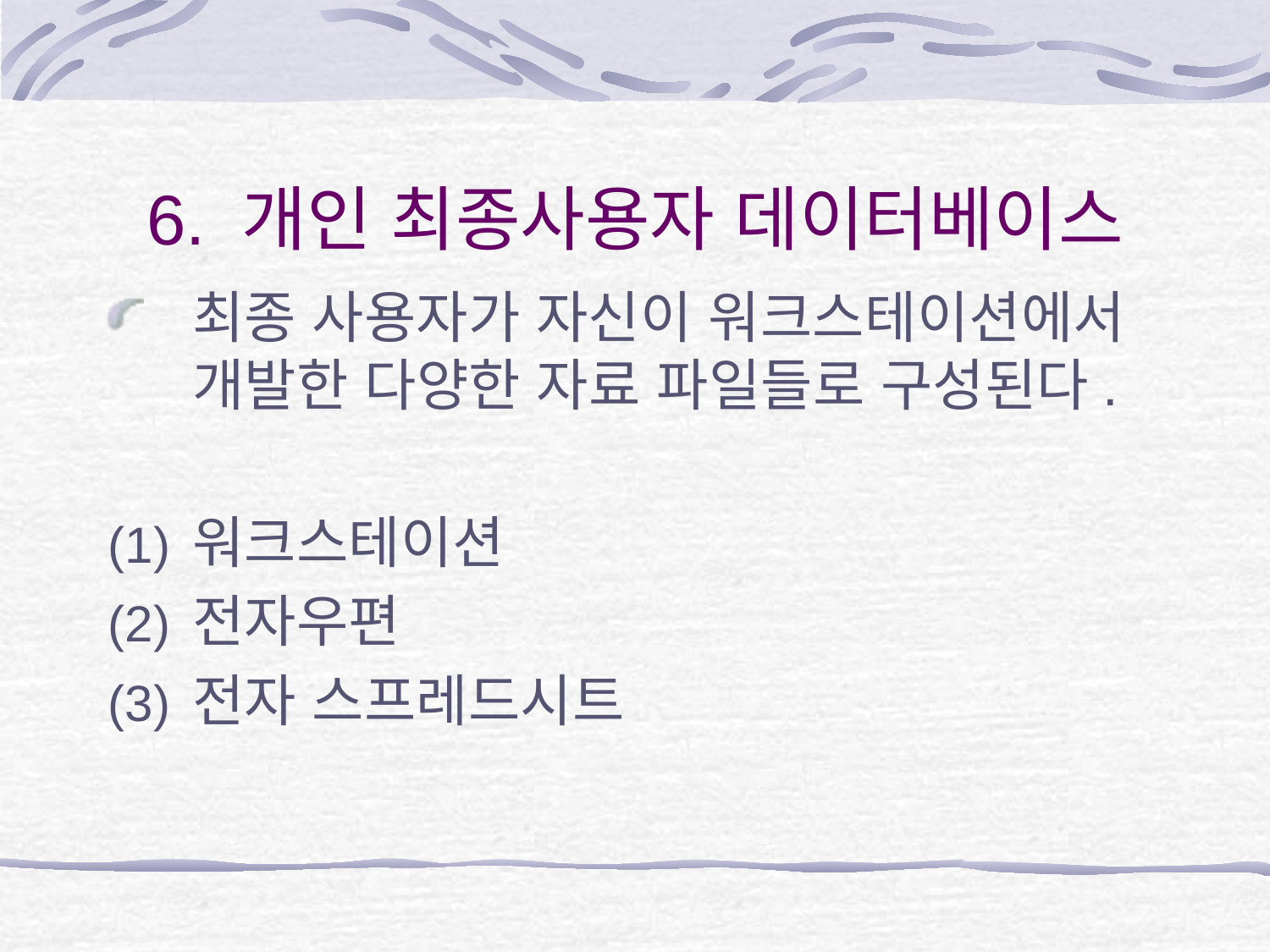

# 6. 개인 최종사용자 데이터베이스
최종 사용자가 자신이 워크스테이션에서 개발한 다양한 자료 파일들로 구성된다.

워크스테이션
전자우편
전자 스프레드시트